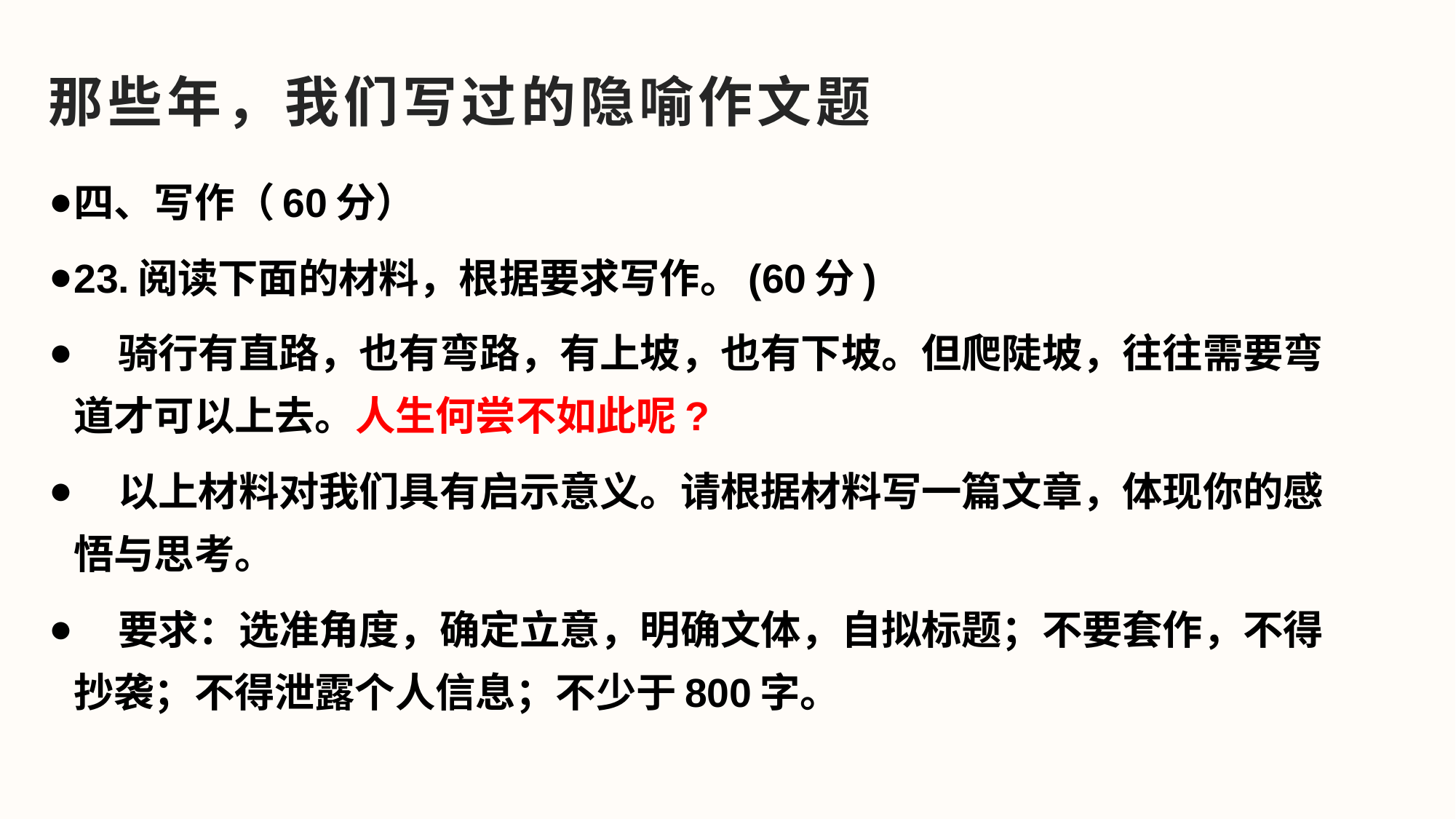

# 那些年，我们写过的隐喻作文题
四、写作（60分）
23.阅读下面的材料，根据要求写作。(60分)
    骑行有直路，也有弯路，有上坡，也有下坡。但爬陡坡，往往需要弯道才可以上去。人生何尝不如此呢?
    以上材料对我们具有启示意义。请根据材料写一篇文章，体现你的感悟与思考。
    要求：选准角度，确定立意，明确文体，自拟标题；不要套作，不得抄袭；不得泄露个人信息；不少于800字。